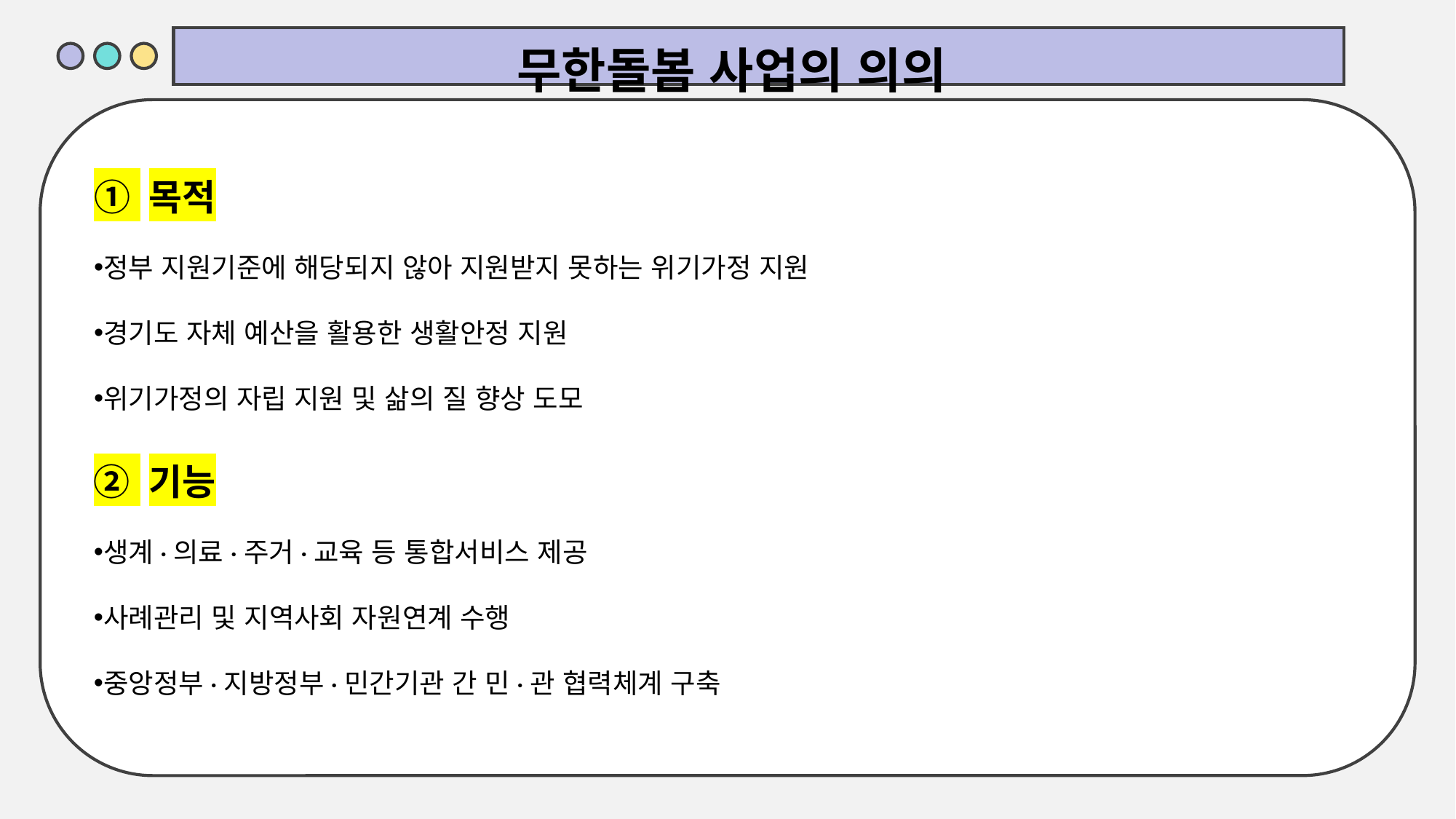

무한돌봄 사업의 의의

① 목적

정부 지원기준에 해당되지 않아 지원받지 못하는 위기가정 지원

경기도 자체 예산을 활용한 생활안정 지원

위기가정의 자립 지원 및 삶의 질 향상 도모
② 기능

생계·의료·주거·교육 등 통합서비스 제공

사례관리 및 지역사회 자원연계 수행

중앙정부·지방정부·민간기관 간 민·관 협력체계 구축